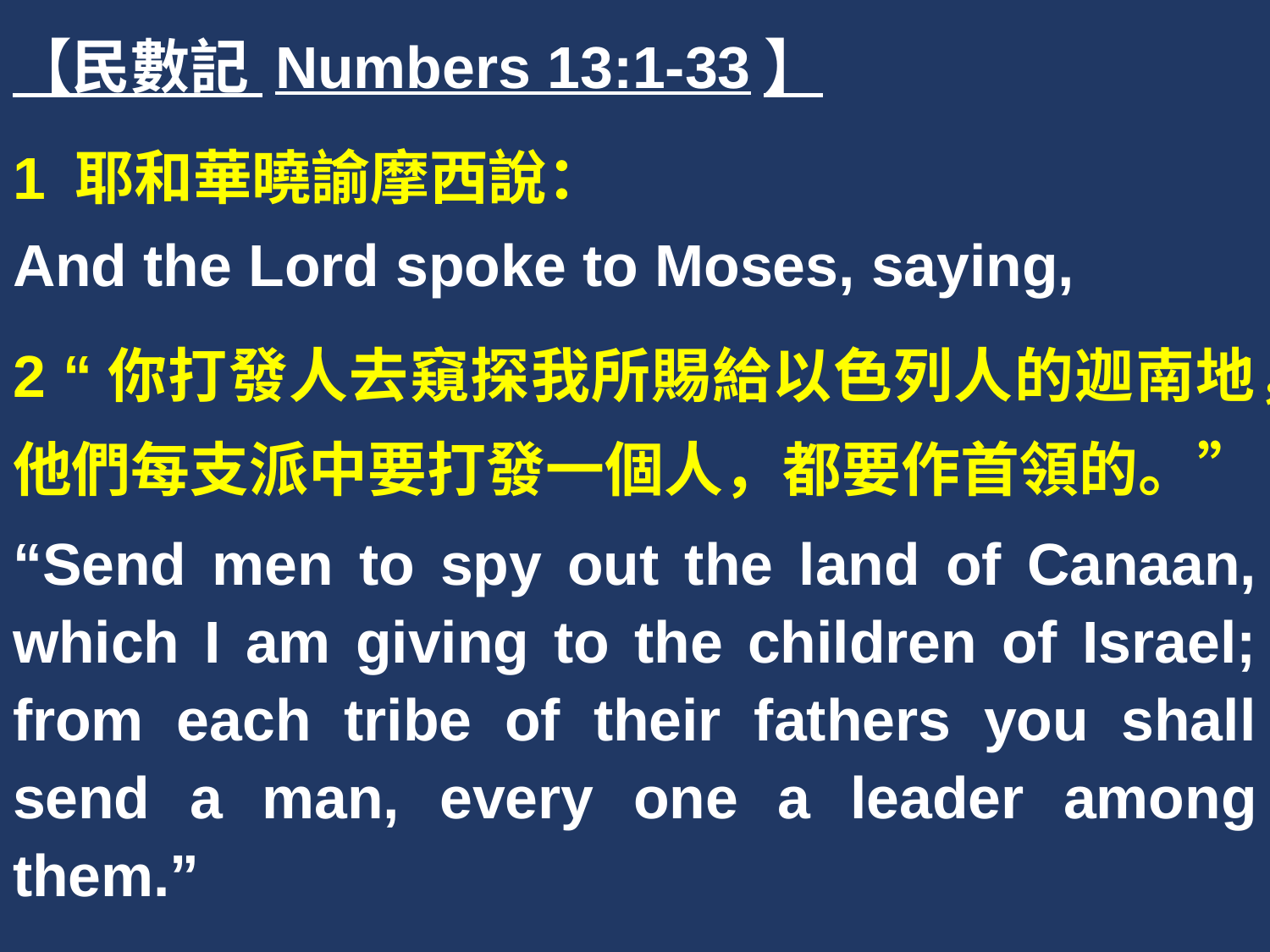

【民數記 Numbers 13:1-33】
1 耶和華曉諭摩西說：
And the Lord spoke to Moses, saying,
2 “你打發人去窺探我所賜給以色列人的迦南地，他們每支派中要打發一個人，都要作首領的。”
“Send men to spy out the land of Canaan, which I am giving to the children of Israel; from each tribe of their fathers you shall send a man, every one a leader among them.”